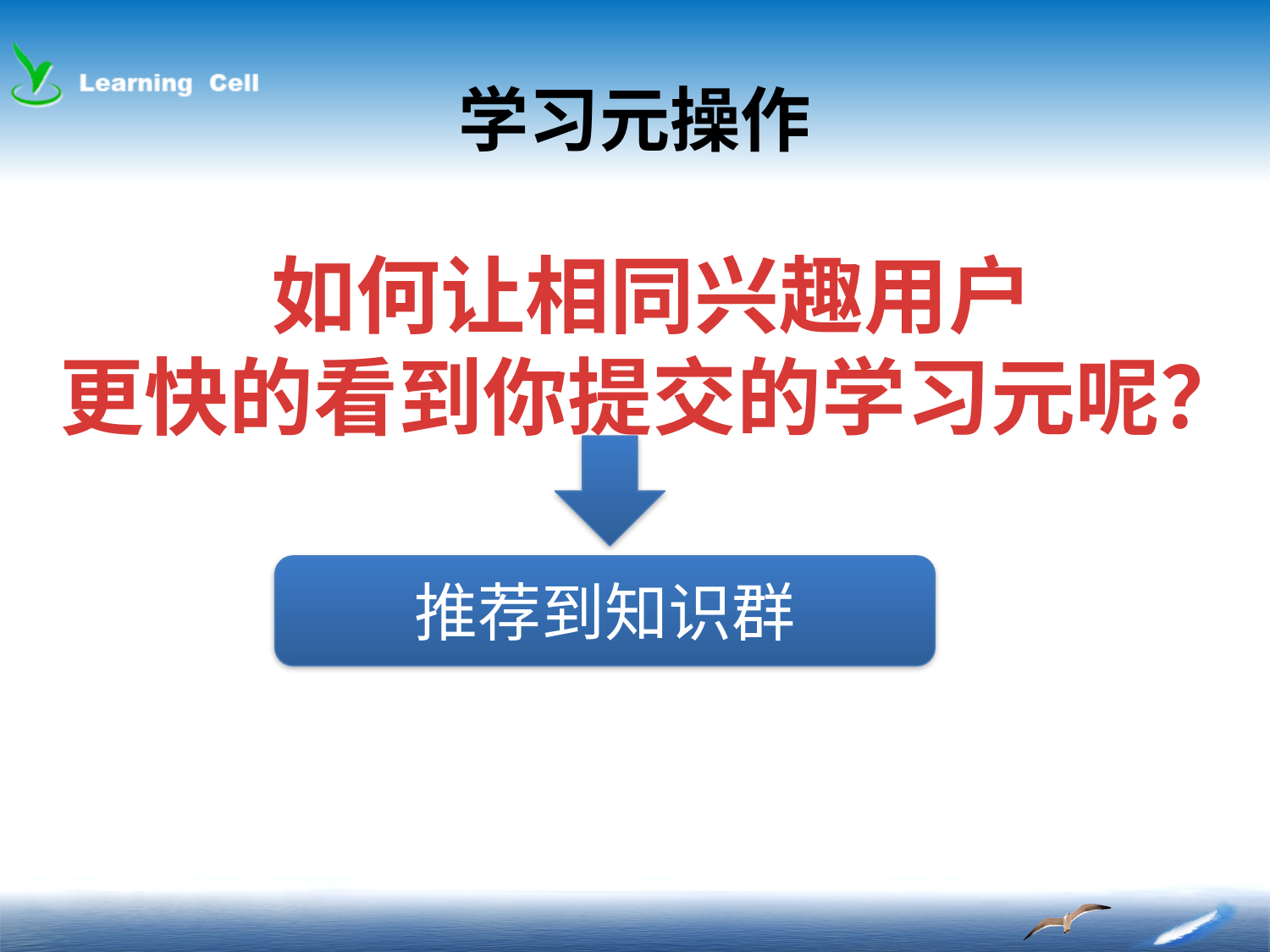

# 学习元操作

如何让相同兴趣用户
更快的看到你提交的学习元呢？

推荐到知识群